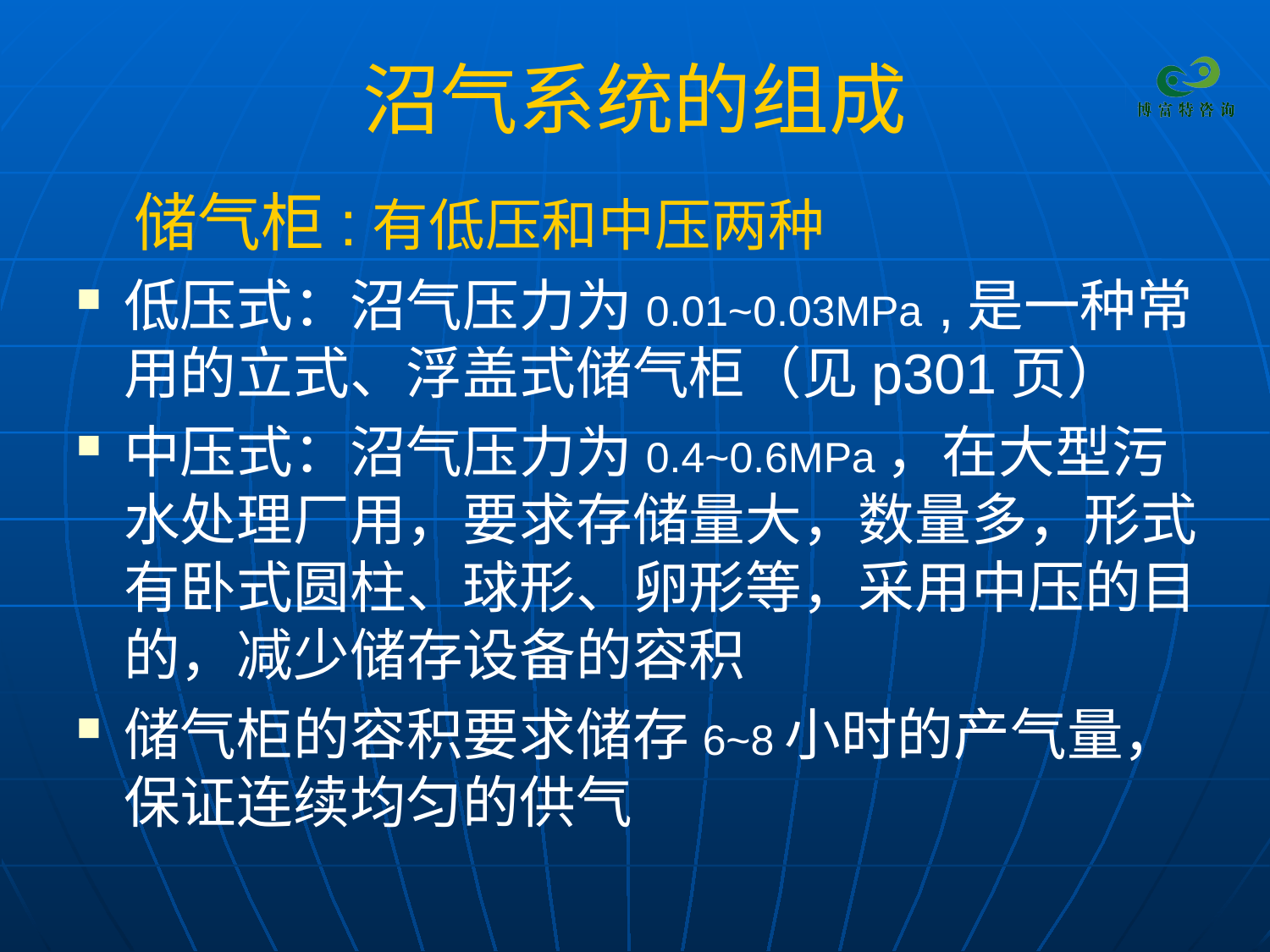

# 沼气系统的组成
   储气柜:有低压和中压两种
低压式：沼气压力为0.01~0.03MPa ,是一种常用的立式、浮盖式储气柜（见p301页）
中压式：沼气压力为0.4~0.6MPa，在大型污水处理厂用，要求存储量大，数量多，形式有卧式圆柱、球形、卵形等，采用中压的目的，减少储存设备的容积
储气柜的容积要求储存6~8小时的产气量，保证连续均匀的供气